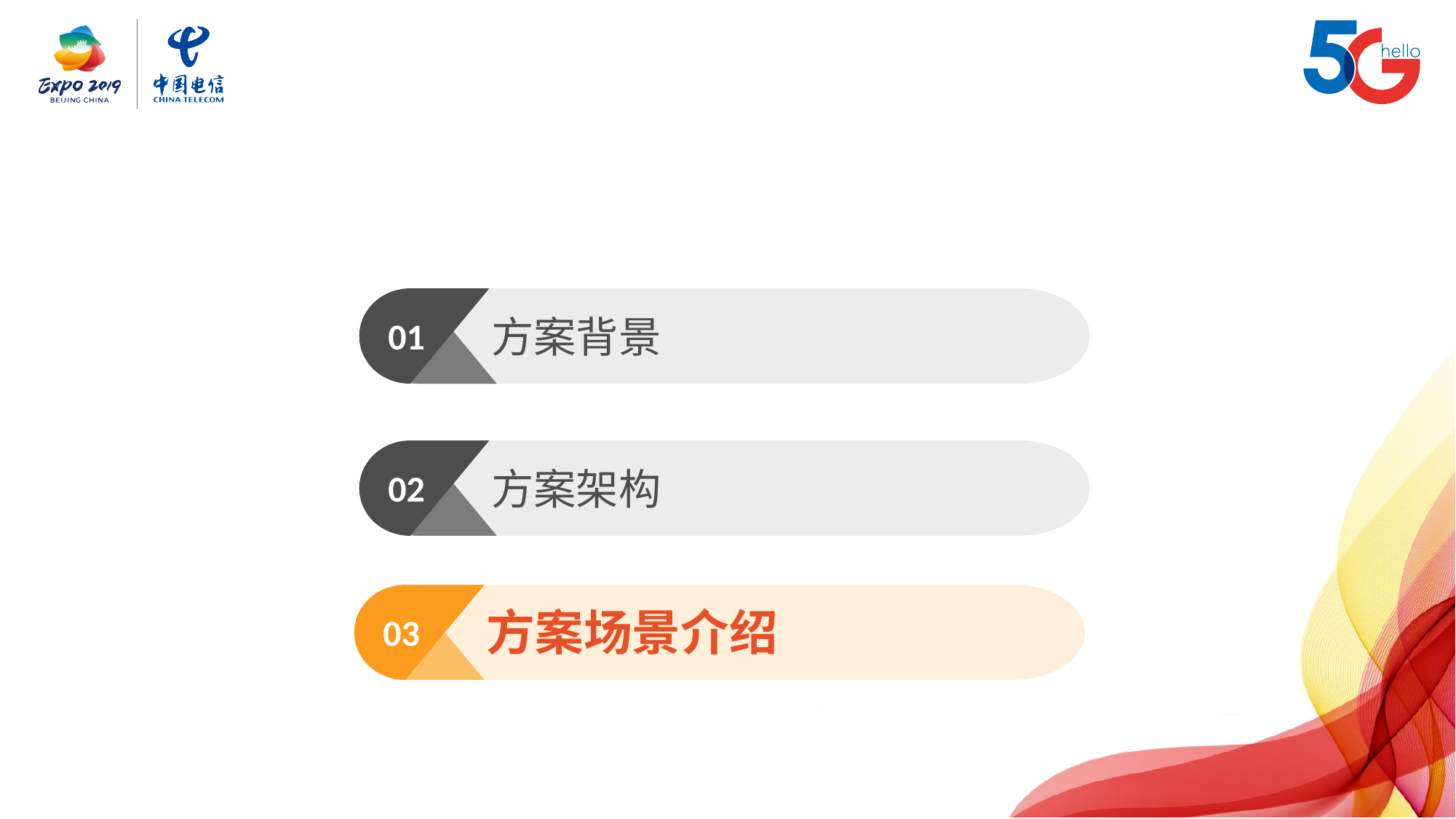

方案背景
01

方案架构
02

方案场景介绍
03
02
03